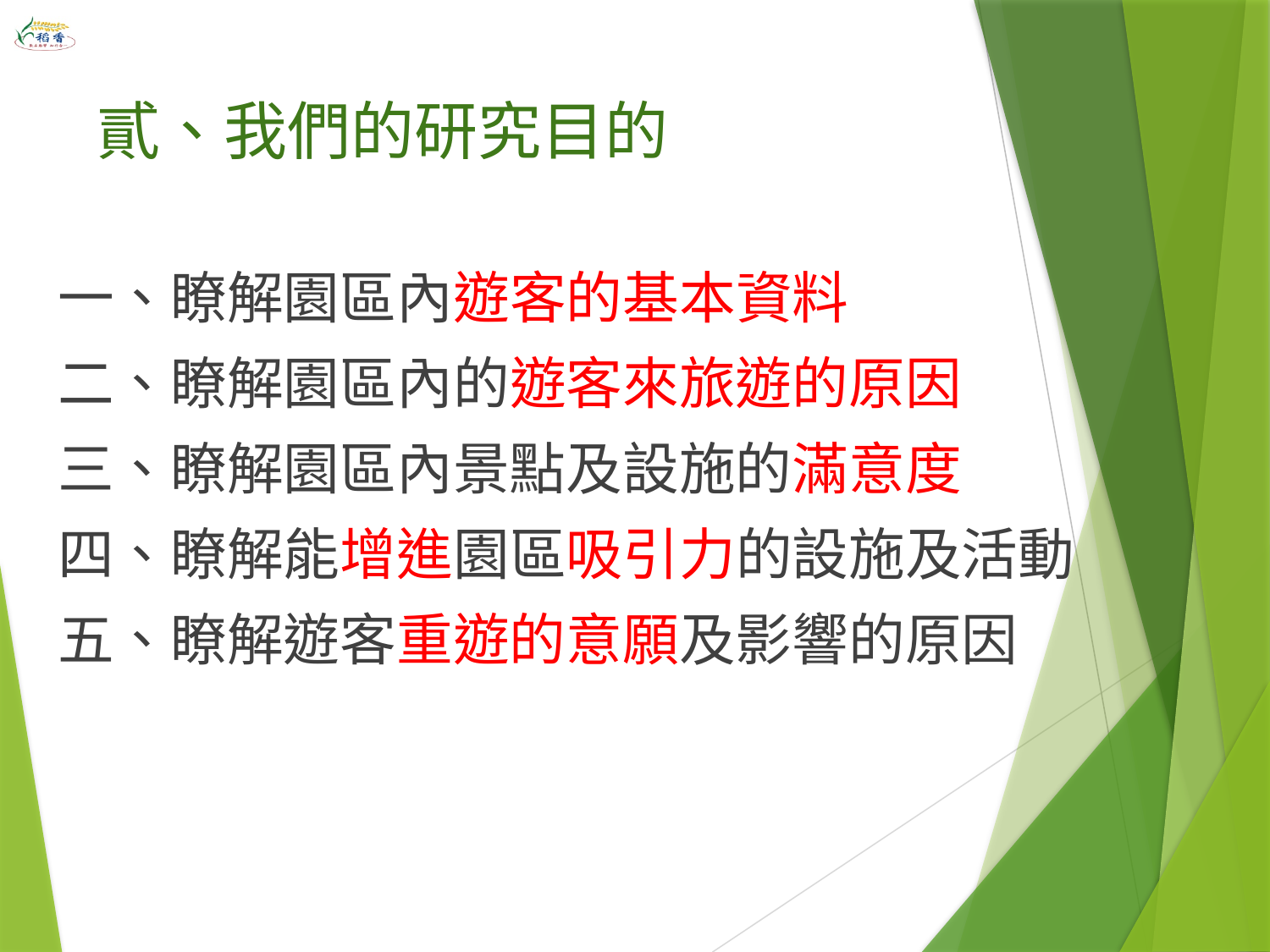

# 貳、我們的研究目的
一、瞭解園區內遊客的基本資料
二、瞭解園區內的遊客來旅遊的原因
三、瞭解園區內景點及設施的滿意度
四、瞭解能增進園區吸引力的設施及活動
五、瞭解遊客重遊的意願及影響的原因